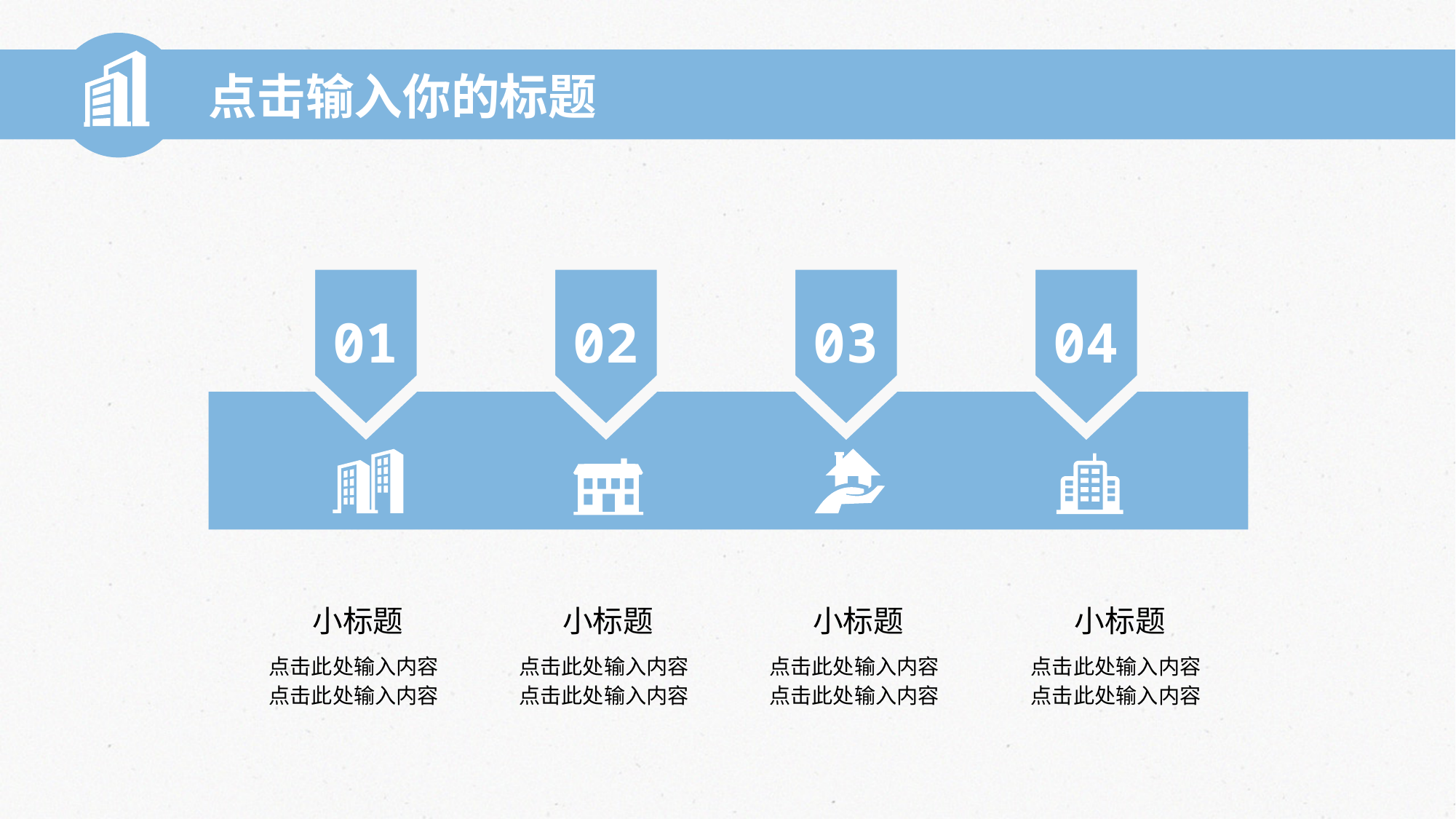

点击输入你的标题

01
02
03
04

小标题
点击此处输入内容
点击此处输入内容

小标题
点击此处输入内容
点击此处输入内容

小标题
点击此处输入内容
点击此处输入内容

小标题
点击此处输入内容
点击此处输入内容